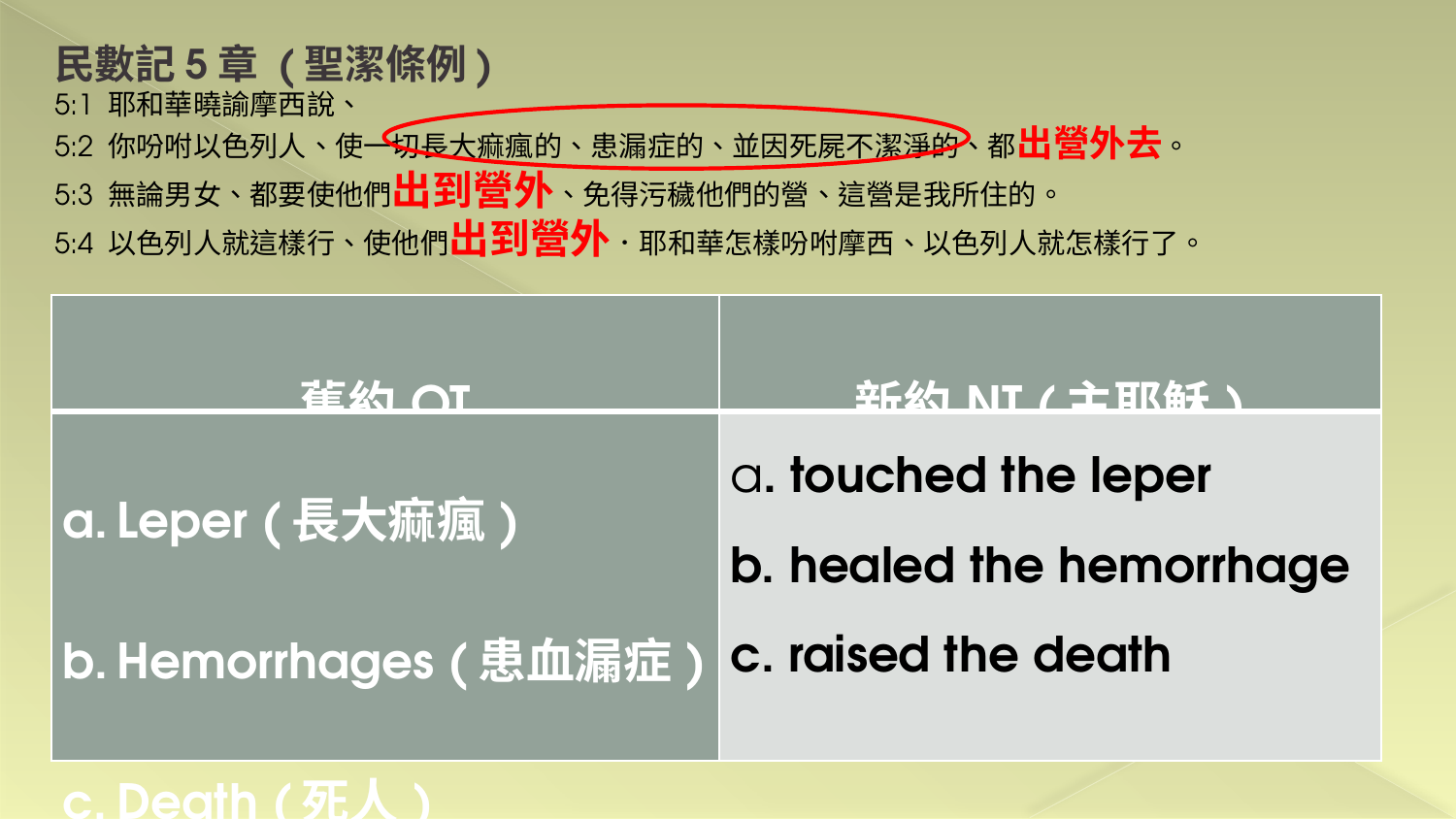

民數記5章 (聖潔條例)
5:1 耶和華曉諭摩西說、
5:2 你吩咐以色列人、使一切長大痲瘋的、患漏症的、並因死屍不潔淨的、都出營外去。
5:3 無論男女、都要使他們出到營外、免得污穢他們的營、這營是我所住的。
5:4 以色列人就這樣行、使他們出到營外．耶和華怎樣吩咐摩西、以色列人就怎樣行了。

| 舊約OT | 新約NT (主耶穌) |
| --- | --- |
| Leper (長大痲瘋) Hemorrhages (患血漏症) Death (死人) | a. touched the leper b. healed the hemorrhage c. raised the death |